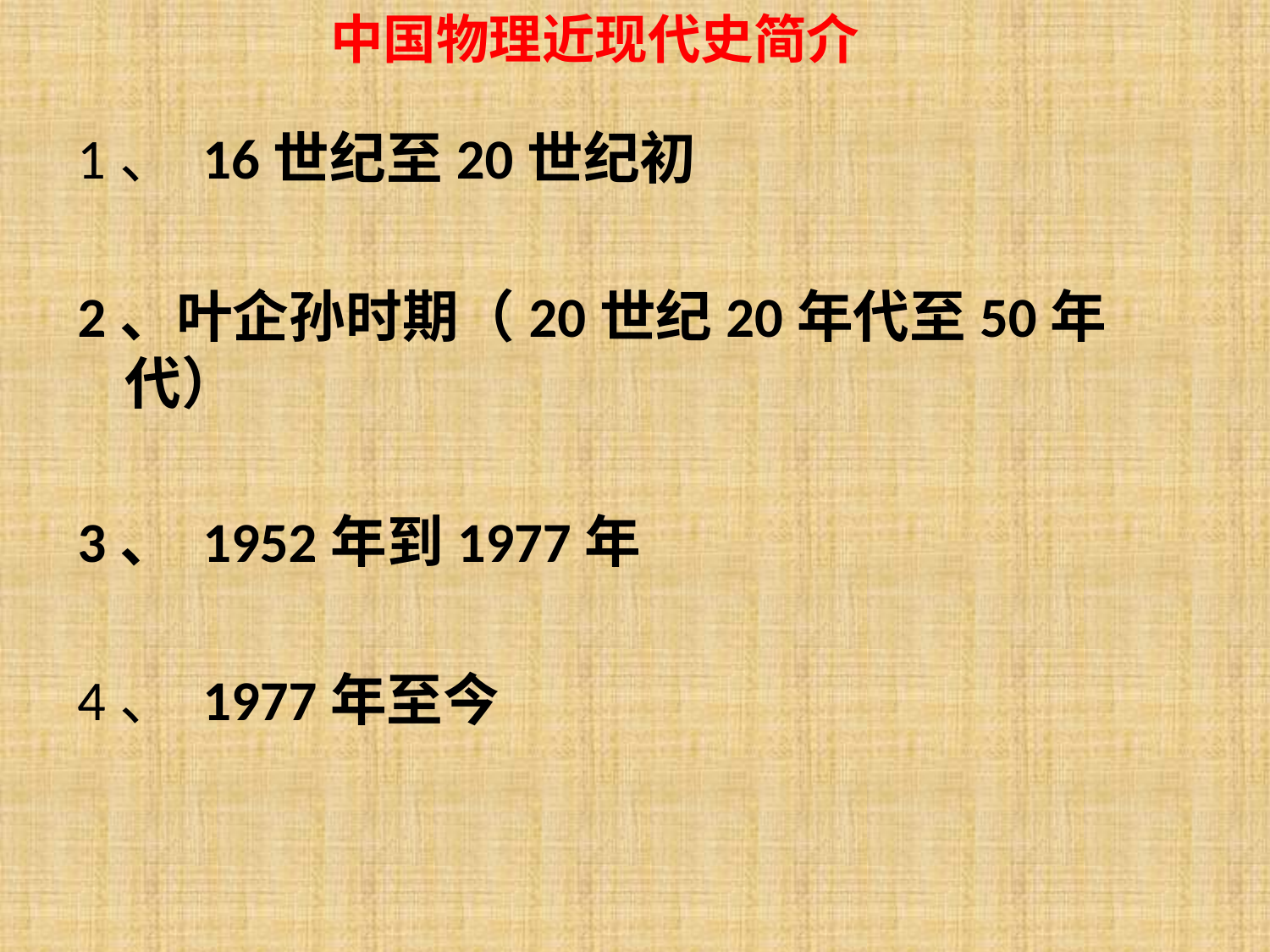

中国物理近现代史简介
1、 16世纪至20世纪初

2、叶企孙时期（20世纪20年代至50年代）

3、 1952年到1977年

4、 1977年至今